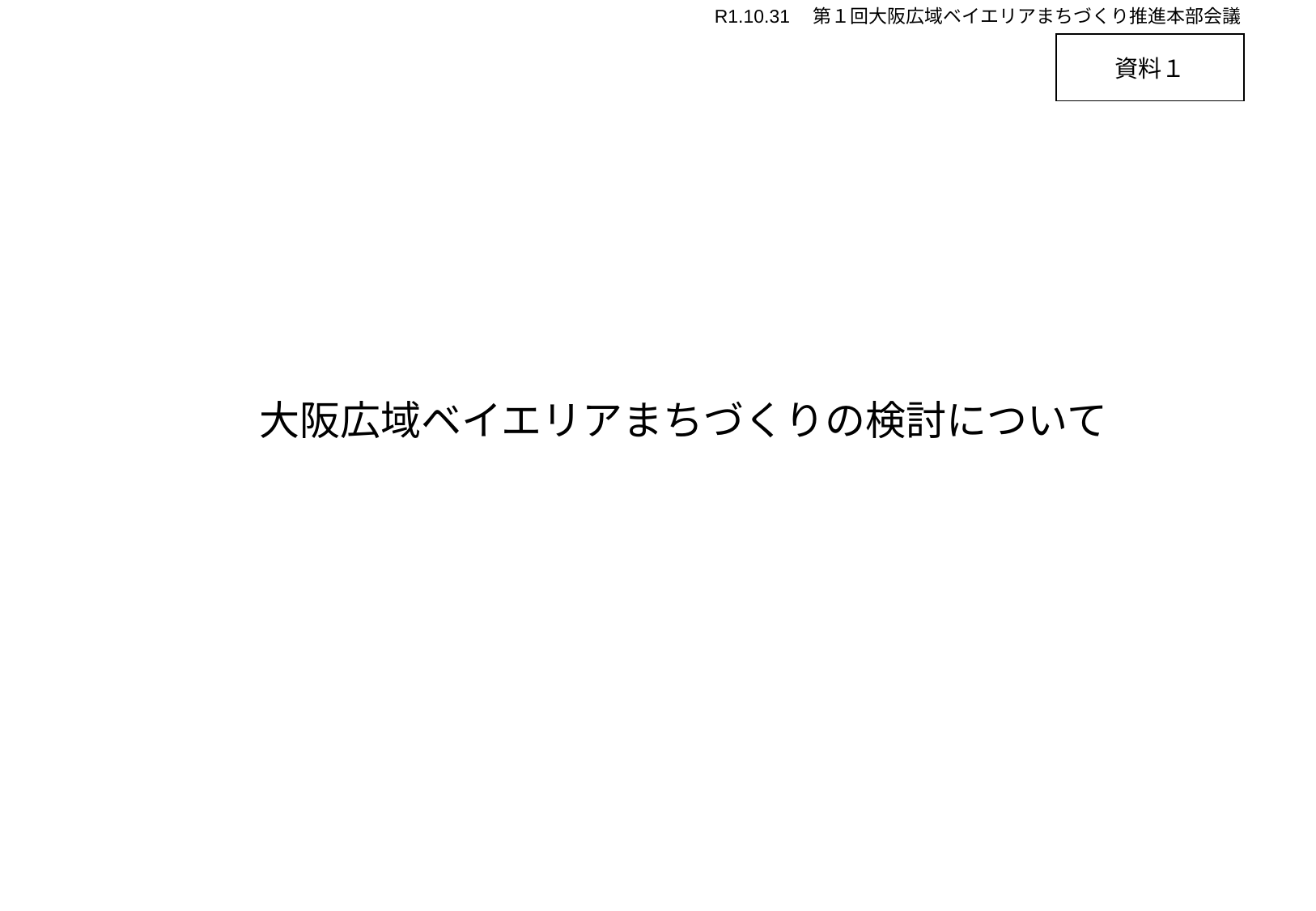

R1.10.31　第１回大阪広域ベイエリアまちづくり推進本部会議
資料１
大阪広域ベイエリアまちづくりの検討について